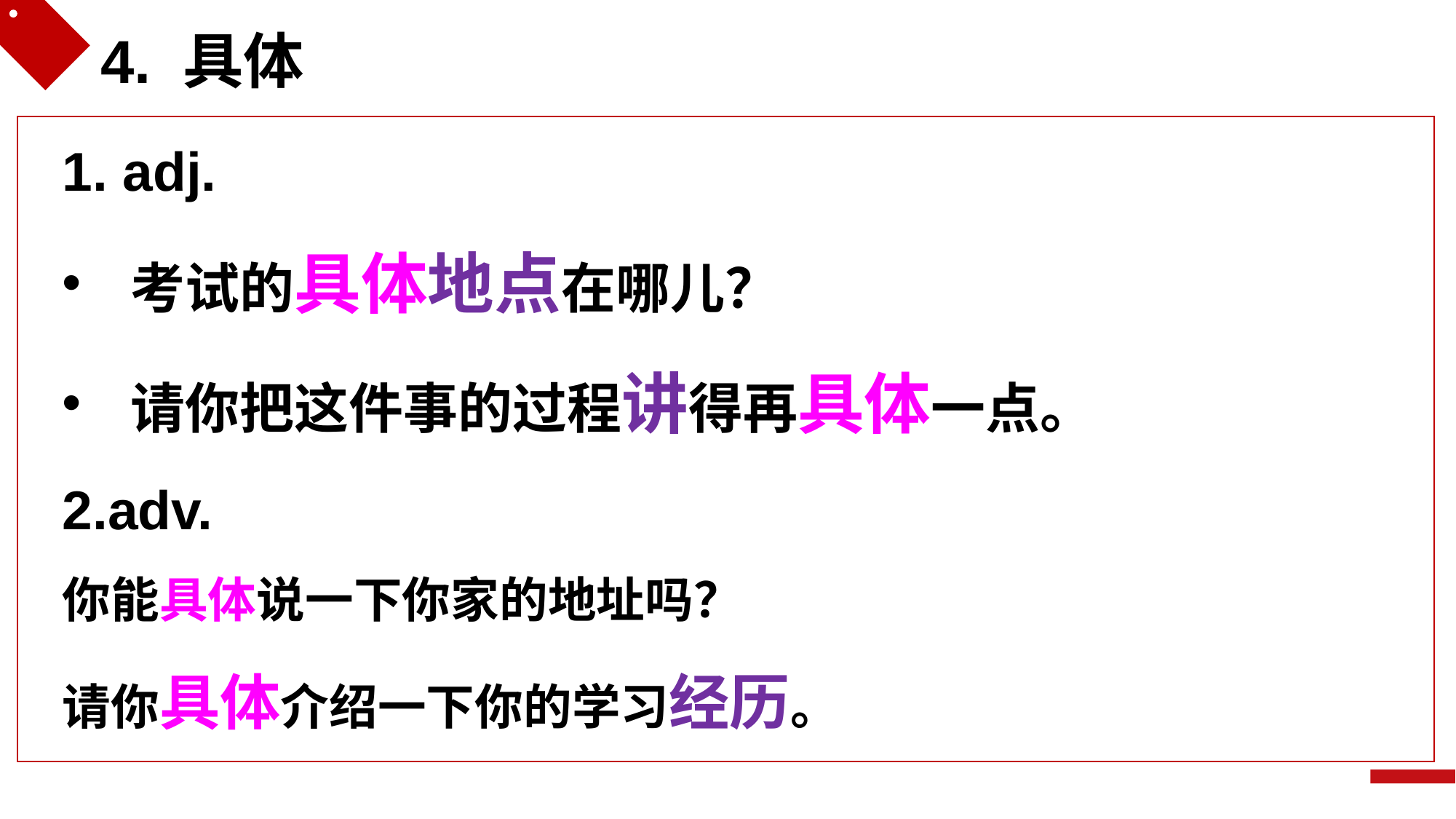

4. 具体
1. adj.
考试的具体地点在哪儿？
请你把这件事的过程讲得再具体一点。
2.adv.
你能具体说一下你家的地址吗？
请你具体介绍一下你的学习经历。